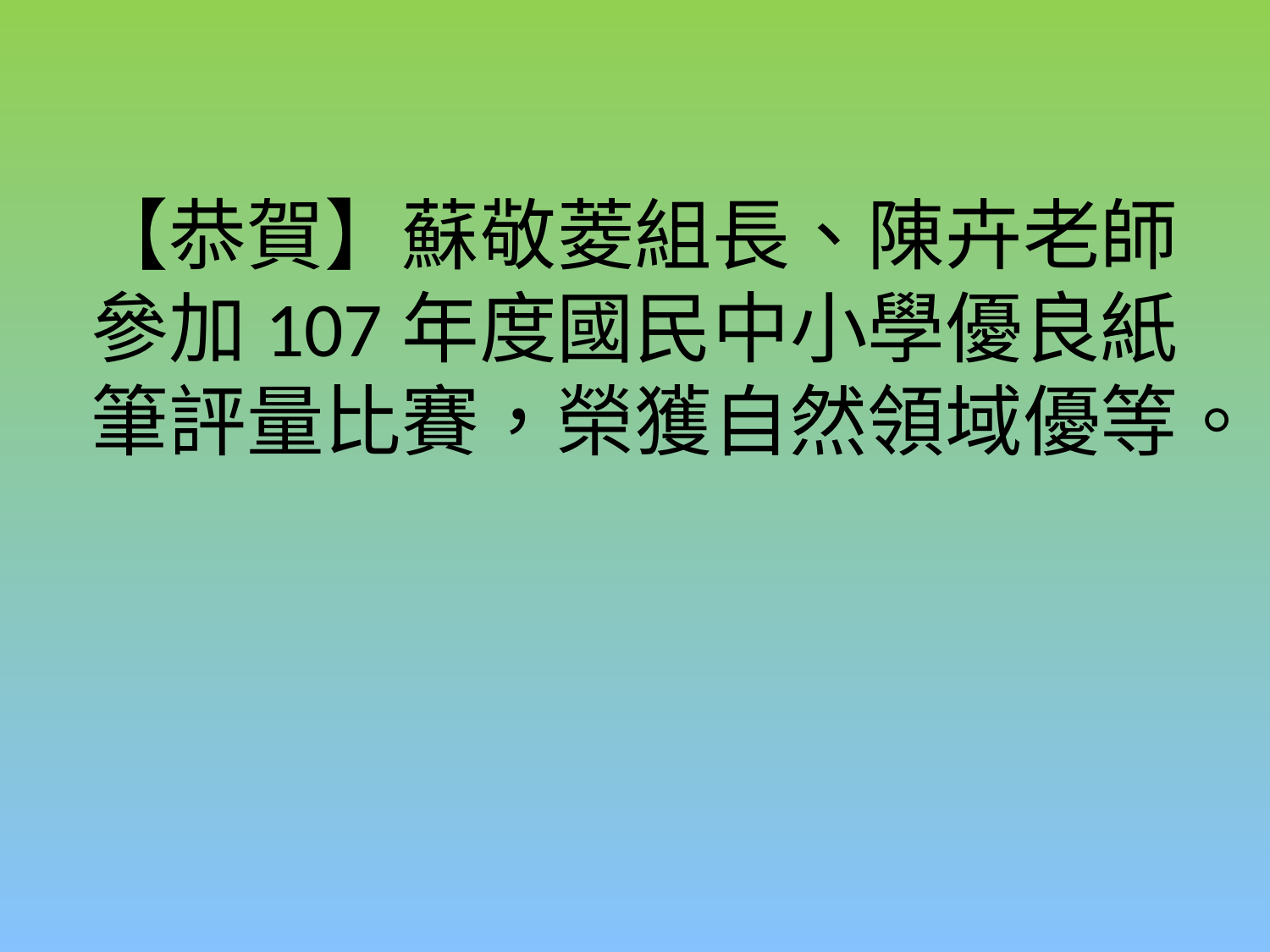

# 【恭賀】蘇敬菱組長、陳卉老師參加107年度國民中小學優良紙筆評量比賽，榮獲自然領域優等。